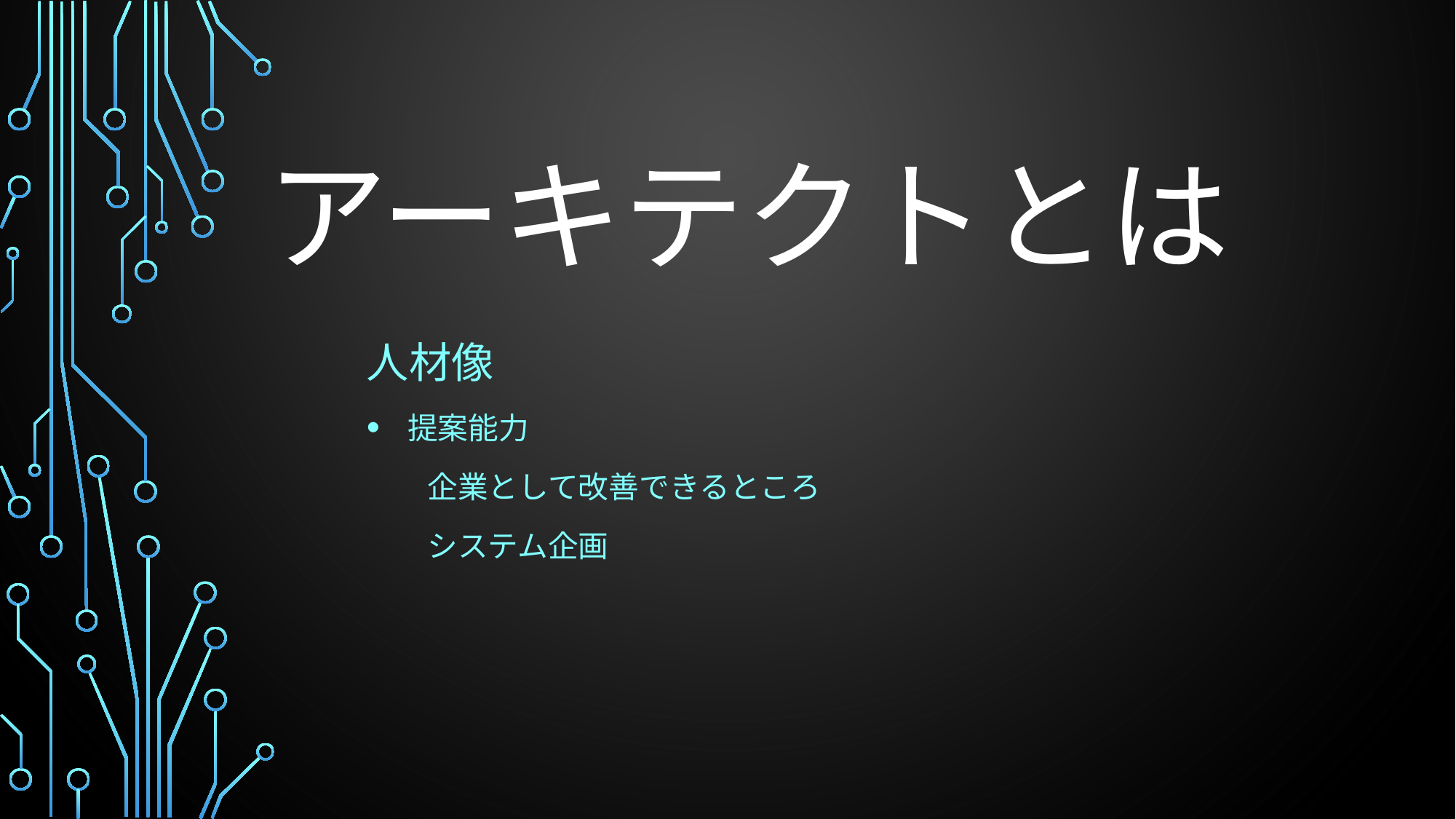

# アーキテクトとは
人材像
提案能力
　　企業として改善できるところ
　　システム企画